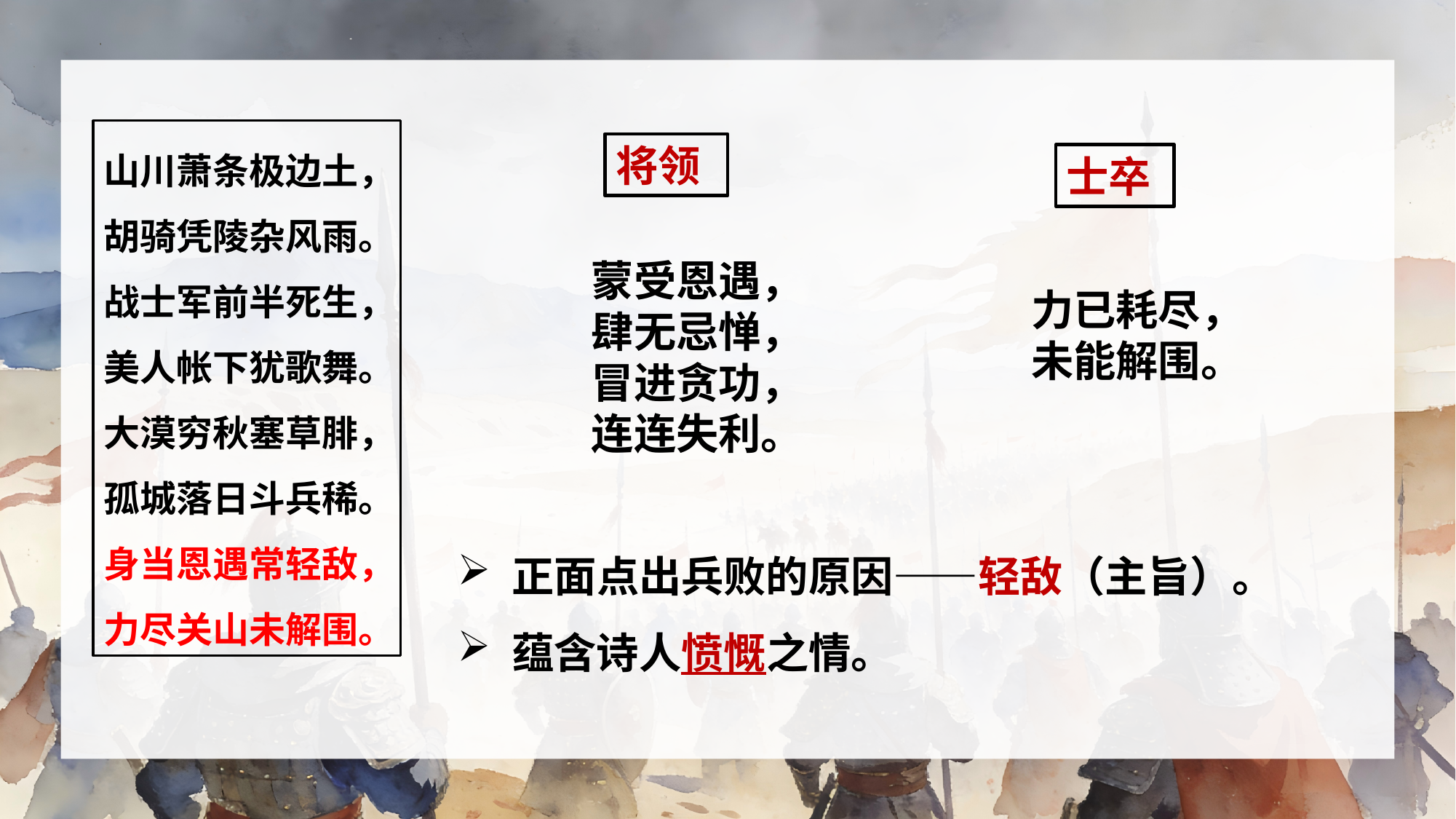

山川萧条极边土，胡骑凭陵杂风雨。战士军前半死生，美人帐下犹歌舞。
大漠穷秋塞草腓，孤城落日斗兵稀。身当恩遇常轻敌，力尽关山未解围。
将领
士卒
蒙受恩遇，
肆无忌惮，
冒进贪功，
连连失利。
力已耗尽，未能解围。
正面点出兵败的原因——轻敌（主旨）。
蕴含诗人愤慨之情。